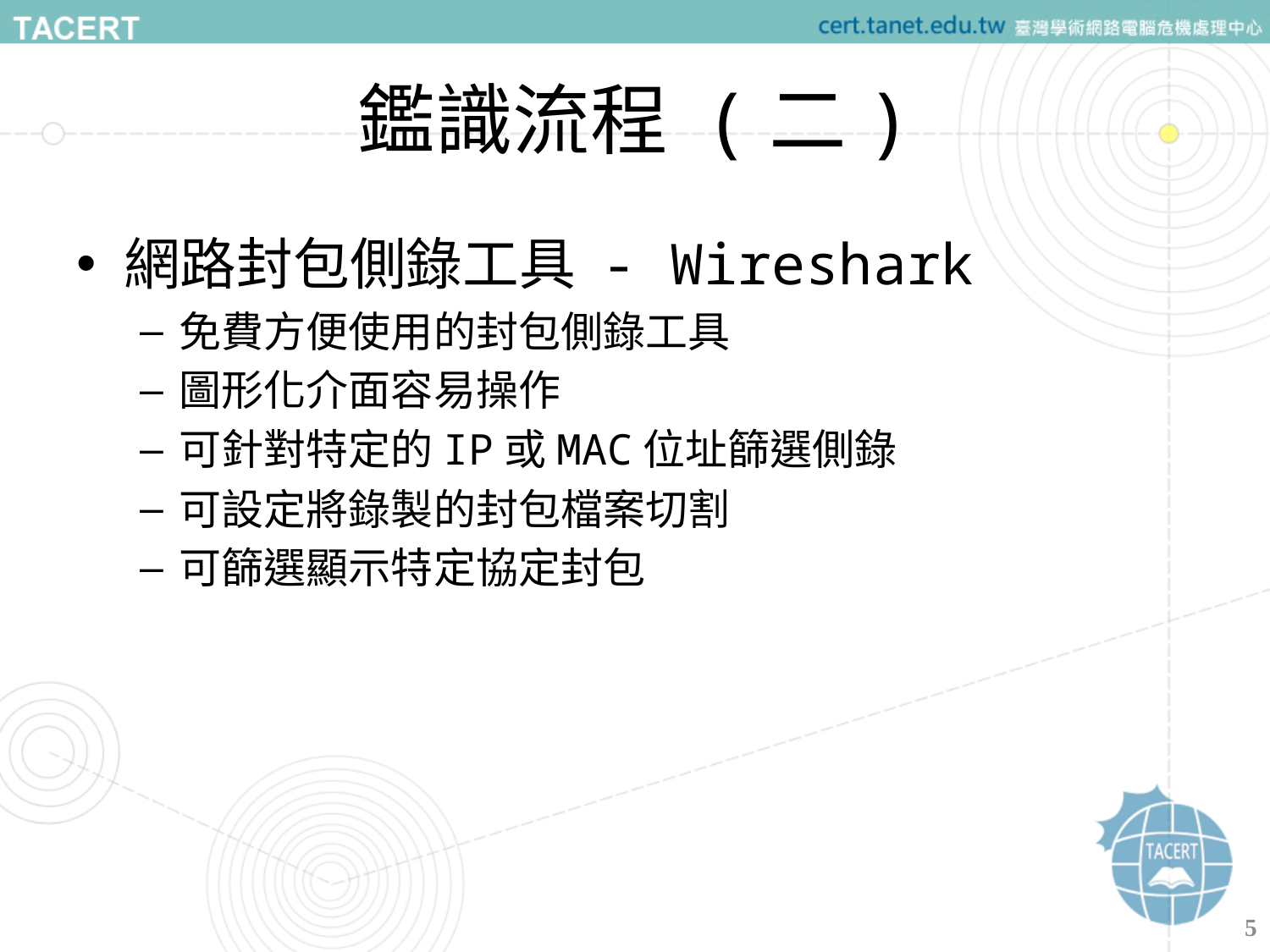

# 鑑識流程 (二)
網路封包側錄工具 - Wireshark
免費方便使用的封包側錄工具
圖形化介面容易操作
可針對特定的IP或MAC位址篩選側錄
可設定將錄製的封包檔案切割
可篩選顯示特定協定封包

5